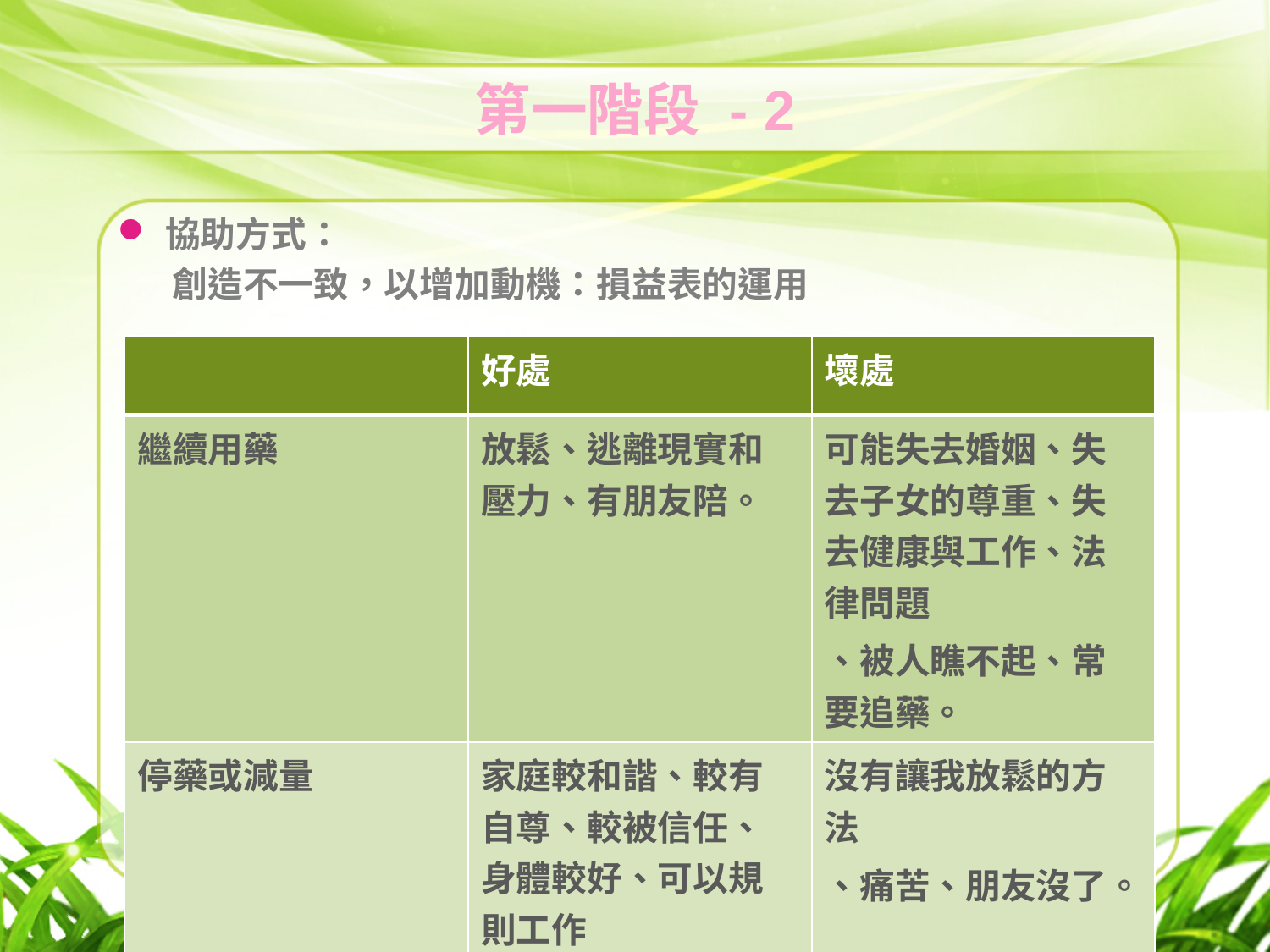

第一階段 - 2
協助方式：
創造不一致，以增加動機：損益表的運用

|  | 好處 | 壞處 |
| --- | --- | --- |
| 繼續用藥 | 放鬆、逃離現實和壓力、有朋友陪。 | 可能失去婚姻、失去子女的尊重、失去健康與工作、法律問題 、被人瞧不起、常要追藥。 |
| 停藥或減量 | 家庭較和諧、較有自尊、較被信任、身體較好、可以規則工作 。 | 沒有讓我放鬆的方法 、痛苦、朋友沒了。 |